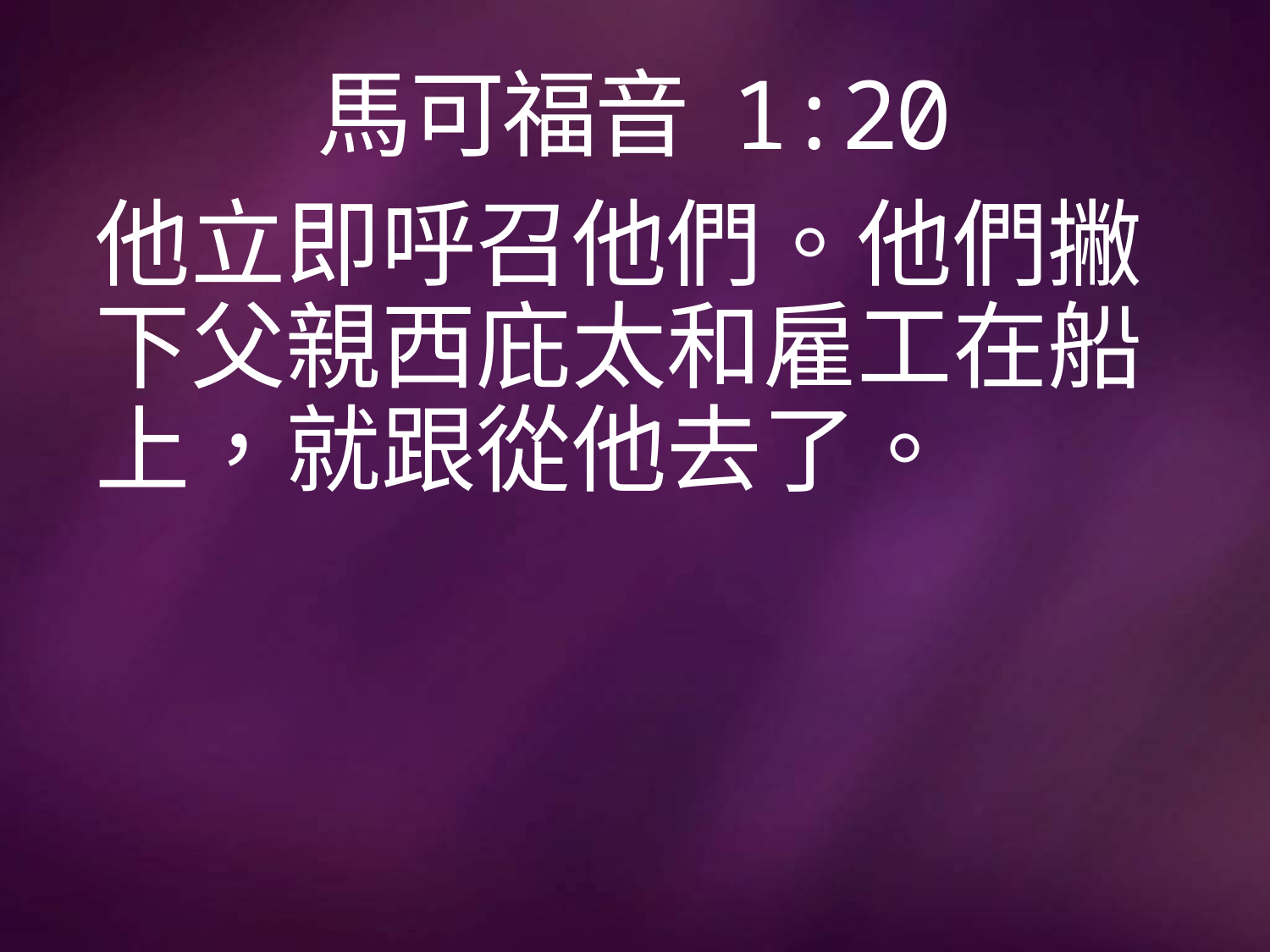

# 馬可福音 1:20
他立即呼召他們。他們撇下父親西庇太和雇工在船上，就跟從他去了。